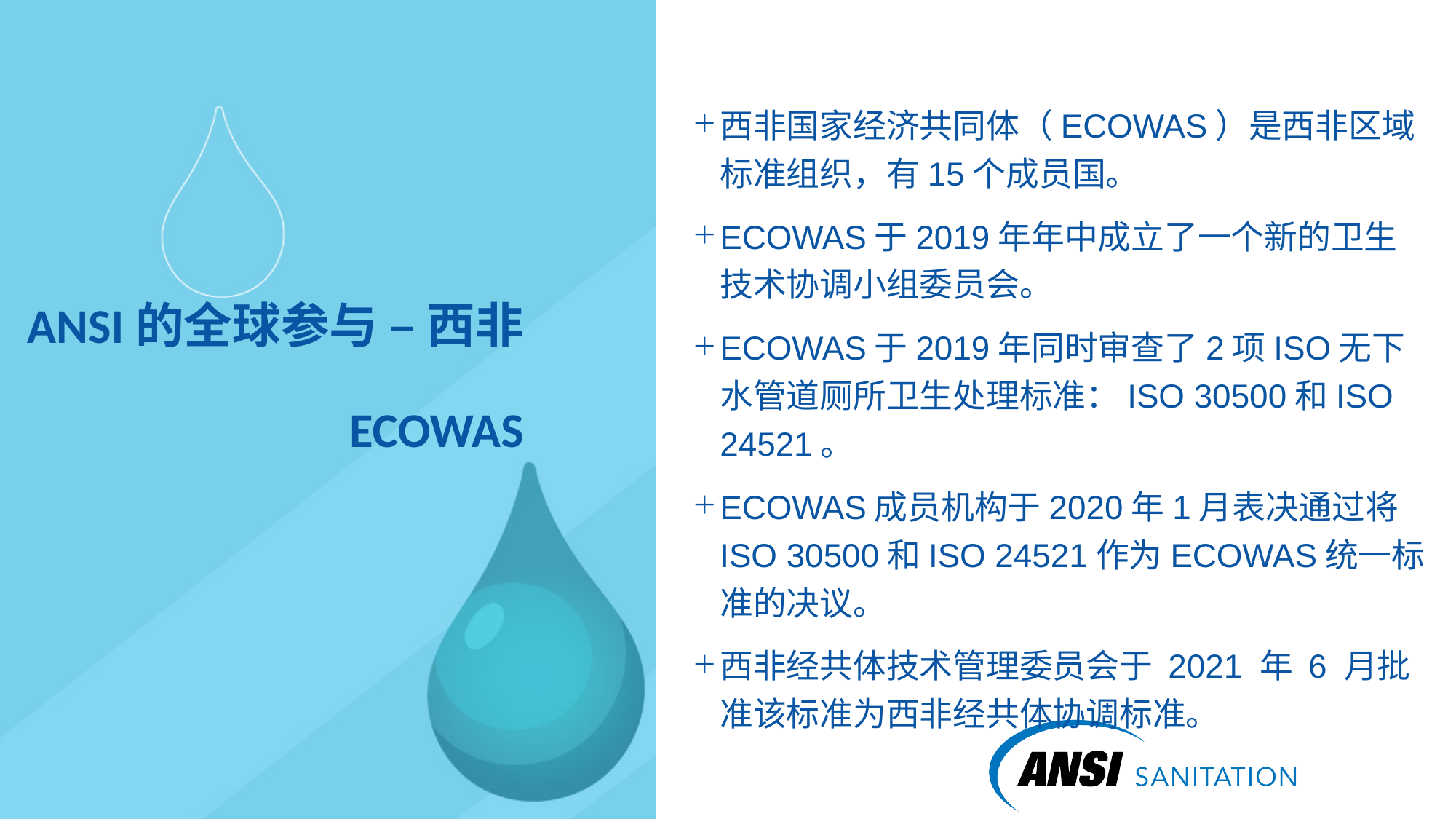

西非国家经济共同体（ECOWAS）是西非区域标准组织，有15个成员国。
ECOWAS于2019年年中成立了一个新的卫生技术协调小组委员会。
ECOWAS于2019年同时审查了2项ISO无下水管道厕所卫生处理标准：ISO 30500和ISO 24521。
ECOWAS成员机构于2020年1月表决通过将ISO 30500和ISO 24521作为ECOWAS统一标准的决议。
西非经共体技术管理委员会于 2021 年 6 月批准该标准为西非经共体协调标准。
# ANSI的全球参与 – 西非 ECOWAS